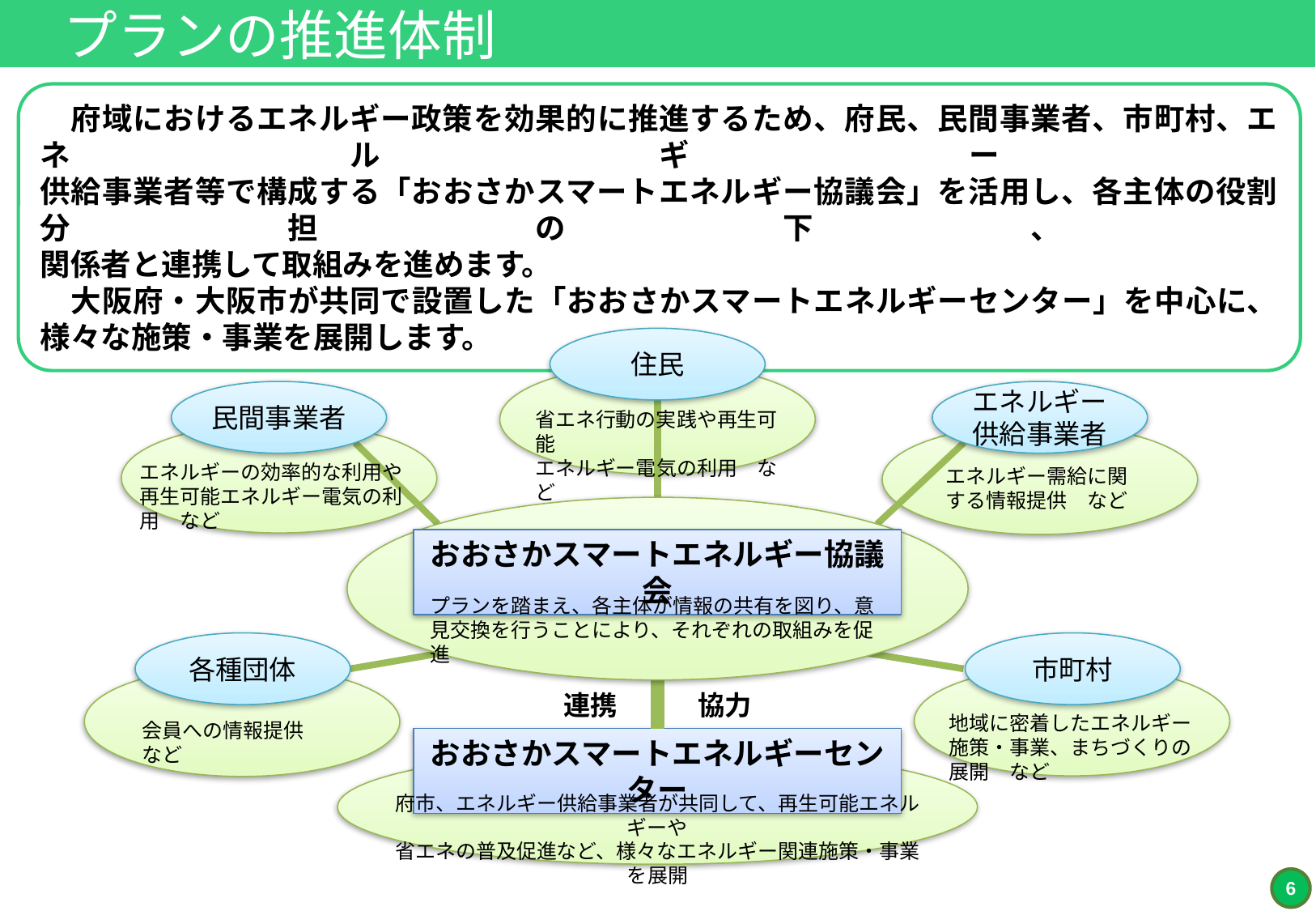

プランの推進体制
　府域におけるエネルギー政策を効果的に推進するため、府民、民間事業者、市町村、エネルギー
供給事業者等で構成する「おおさかスマートエネルギー協議会」を活用し、各主体の役割分担の下、
関係者と連携して取組みを進めます。
　大阪府・大阪市が共同で設置した「おおさかスマートエネルギーセンター」を中心に、様々な施策・事業を展開します。
住民

民間事業者
エネルギー
供給事業者
省エネ行動の実践や再生可能
エネルギー電気の利用　など

エネルギーの効率的な利用や再生可能エネルギー電気の利用　など
エネルギー需給に関する情報提供　など

おおさかスマートエネルギー協議会
プランを踏まえ、各主体が情報の共有を図り、意見交換を行うことにより、それぞれの取組みを促進
各種団体
市町村

連携　　　協力
地域に密着したエネルギー施策・事業、まちづくりの展開　など
会員への情報提供　など
おおさかスマートエネルギーセンター

府市、エネルギー供給事業者が共同して、再生可能エネルギーや
省エネの普及促進など、様々なエネルギー関連施策・事業を展開
6